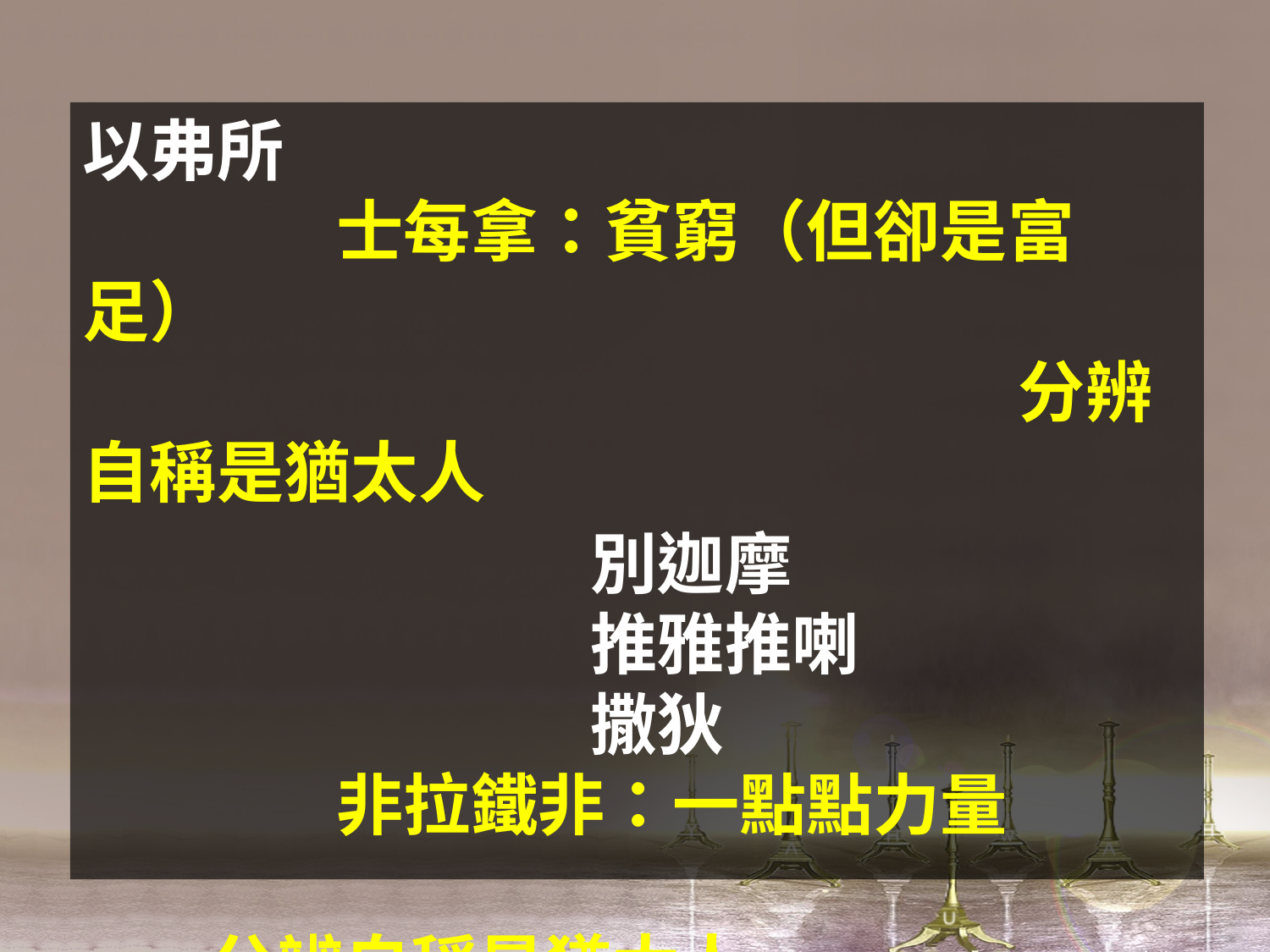

以弗所
		士每拿：貧窮（但卻是富足）
							  分辨自稱是猶太人
				別迦摩
				推雅推喇
				撒狄
		非拉鐵非：一點點力量
									分辨自稱是猶太人
老底嘉